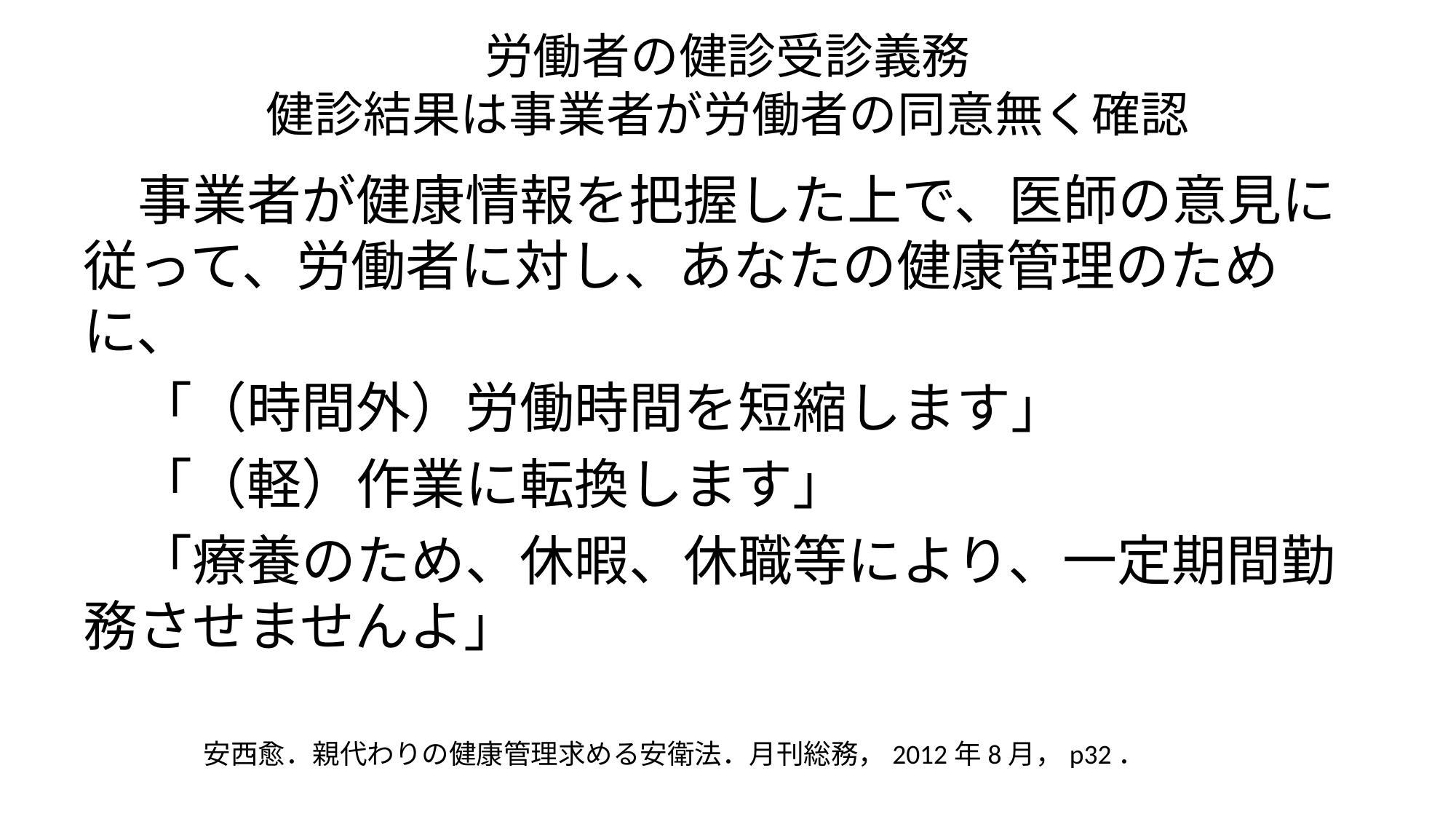

# 労働者の健診受診義務 健診結果は事業者が労働者の同意無く確認
　事業者が健康情報を把握した上で、医師の意見に従って、労働者に対し、あなたの健康管理のために、
　「（時間外）労働時間を短縮します」
　「（軽）作業に転換します」
　「療養のため、休暇、休職等により、一定期間勤務させませんよ」

安西愈．親代わりの健康管理求める安衛法．月刊総務，2012年8月，p32．
30